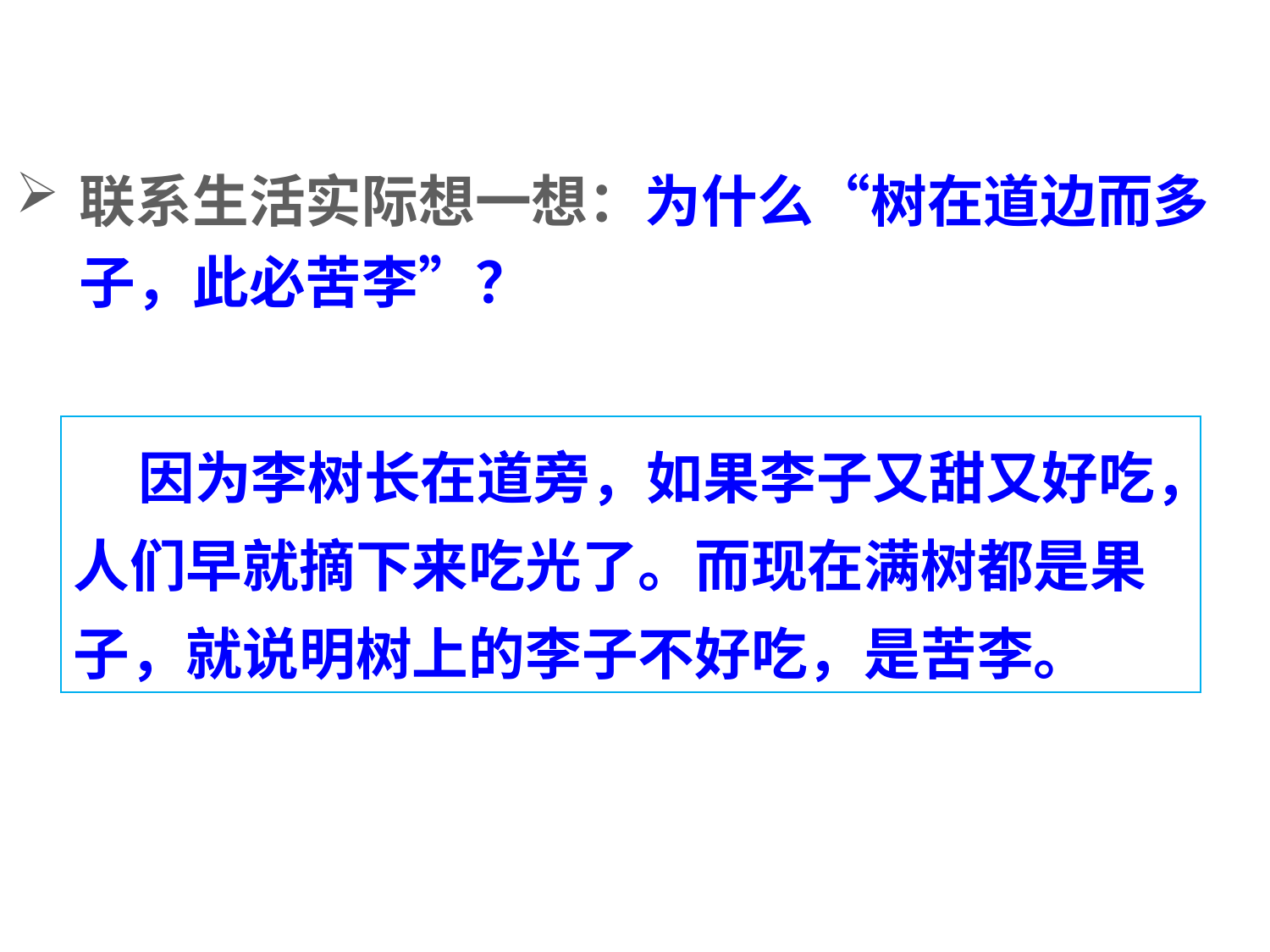

联系生活实际想一想：为什么“树在道边而多子，此必苦李”？
    因为李树长在道旁，如果李子又甜又好吃，人们早就摘下来吃光了。而现在满树都是果子，就说明树上的李子不好吃，是苦李。